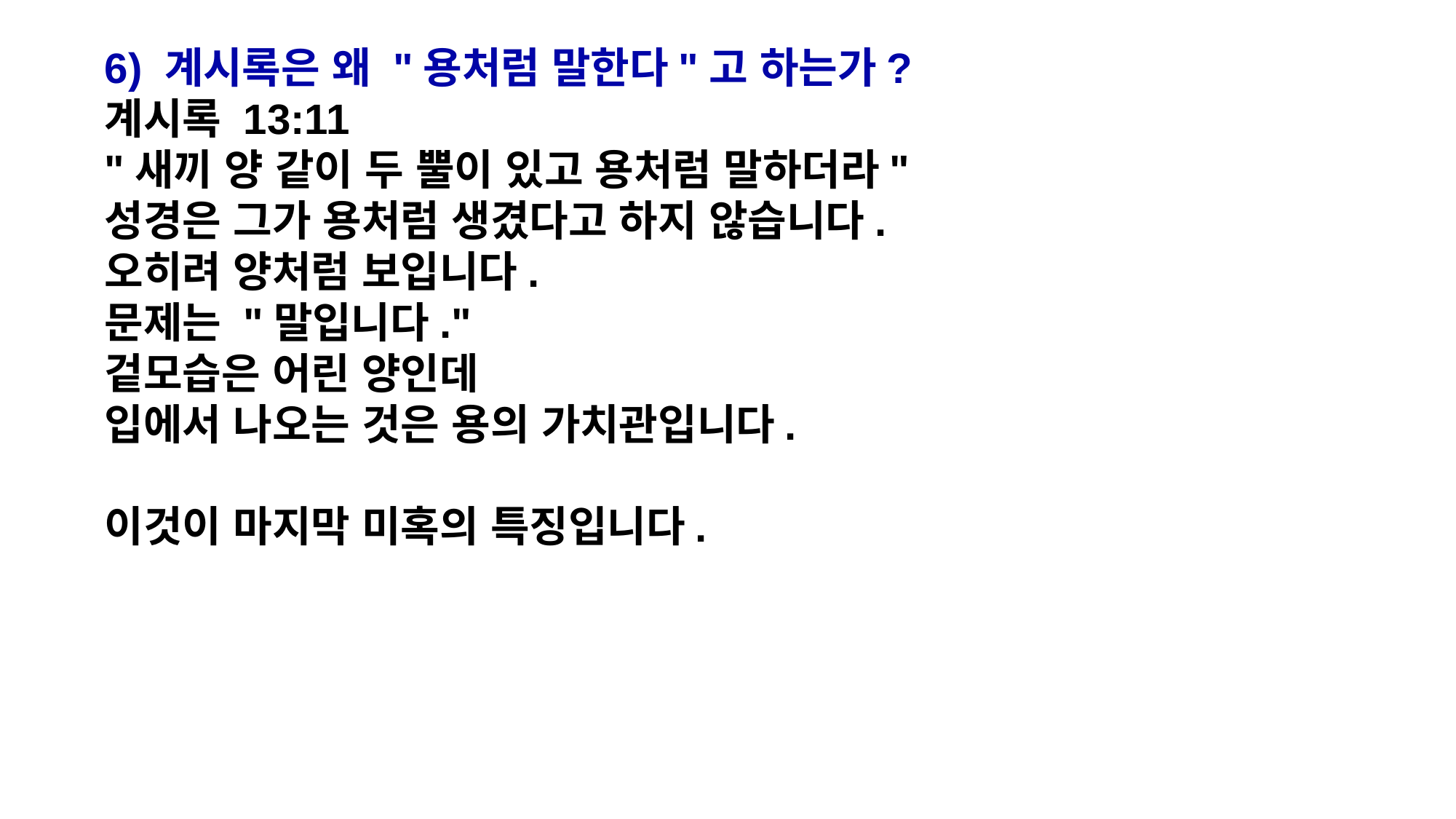

6) 계시록은 왜 "용처럼 말한다"고 하는가?
계시록 13:11
"새끼 양 같이 두 뿔이 있고 용처럼 말하더라"
성경은 그가 용처럼 생겼다고 하지 않습니다.
오히려 양처럼 보입니다.
문제는 "말입니다."
겉모습은 어린 양인데
입에서 나오는 것은 용의 가치관입니다.

이것이 마지막 미혹의 특징입니다.